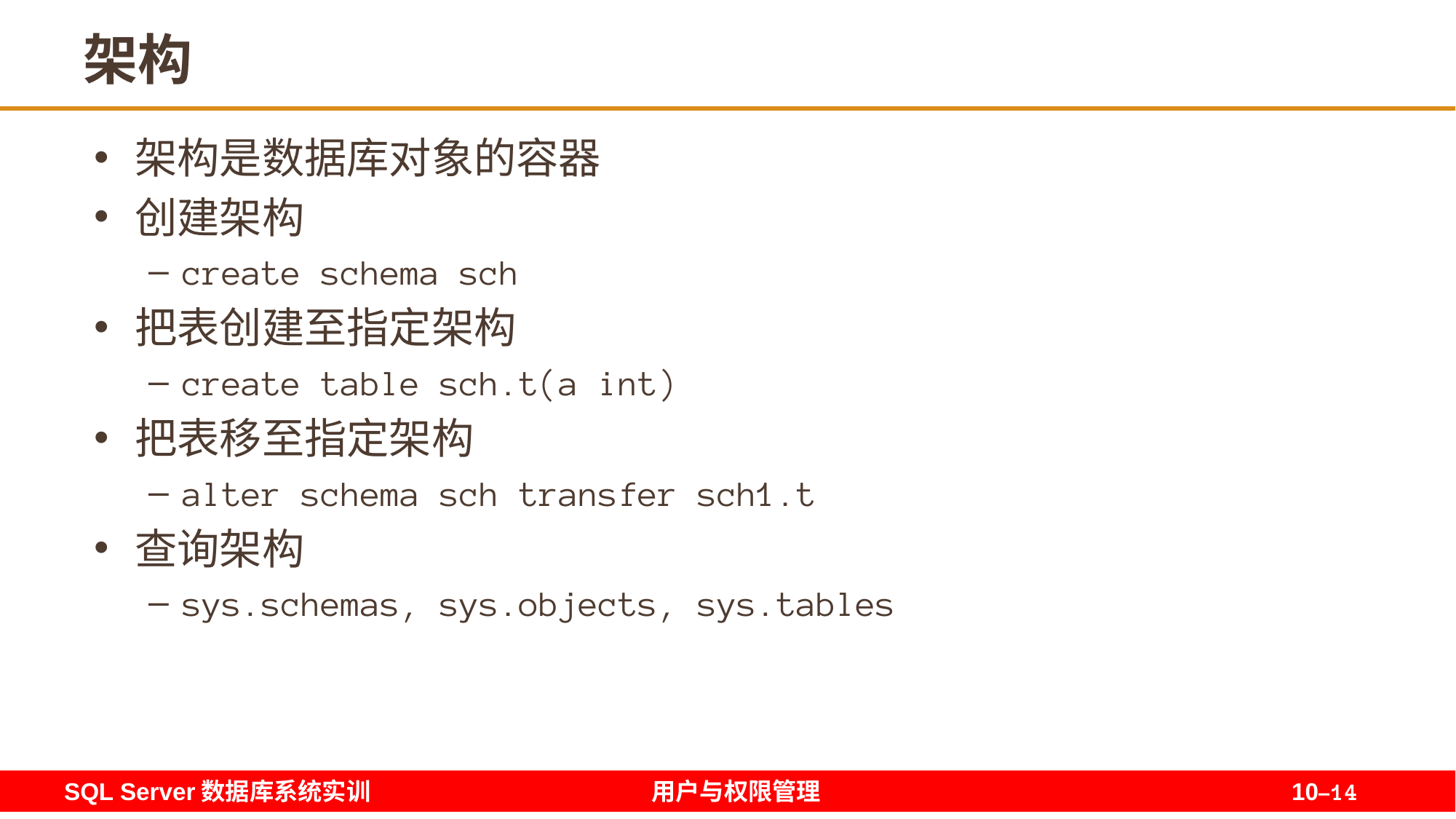

14
# 架构
架构是数据库对象的容器
创建架构
create schema sch
把表创建至指定架构
create table sch.t(a int)
把表移至指定架构
alter schema sch transfer sch1.t
查询架构
sys.schemas, sys.objects, sys.tables